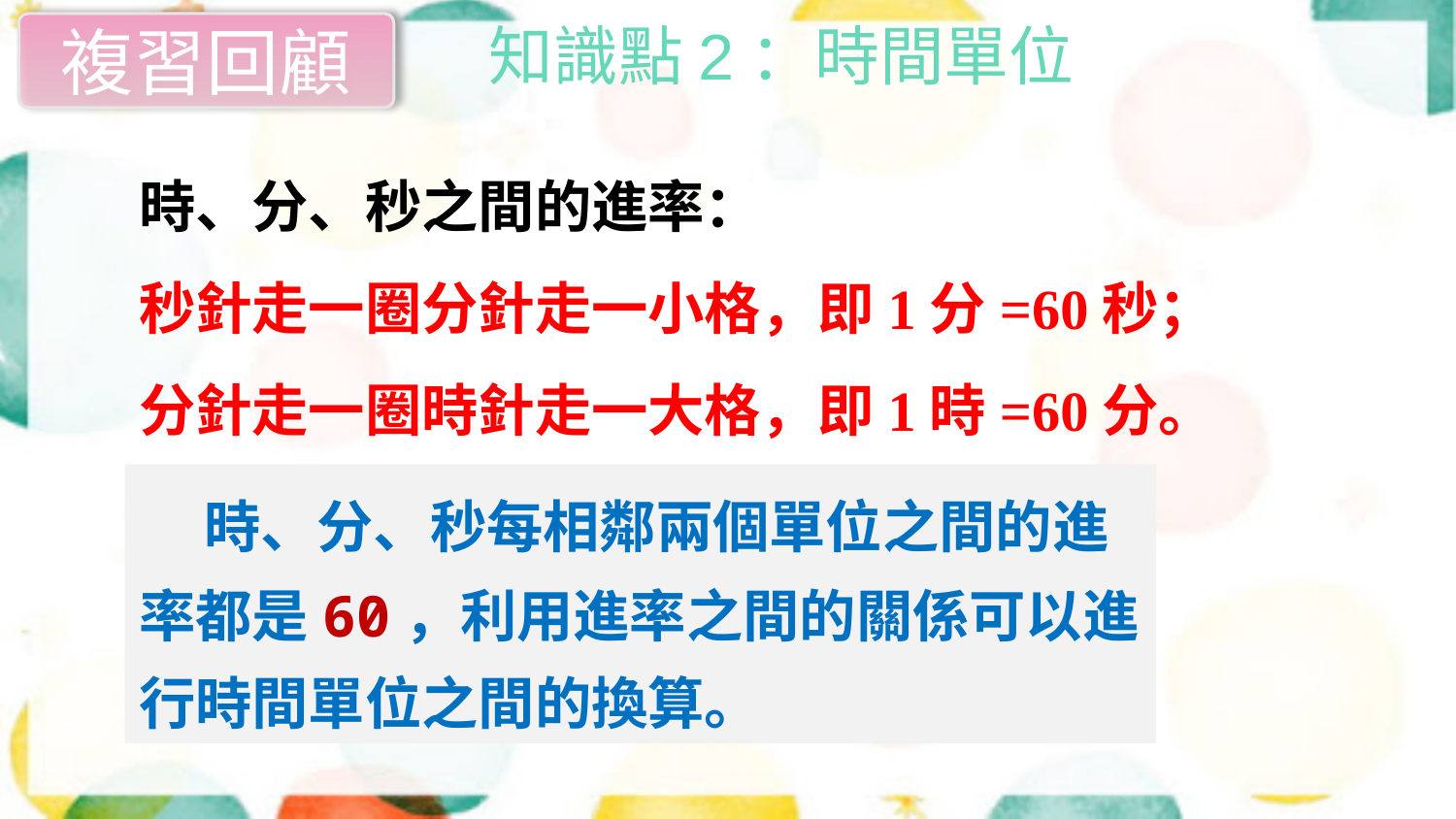

知識點2：時間單位
複習回顧
時、分、秒之間的進率：
秒針走一圈分針走一小格，即1分=60秒；
分針走一圈時針走一大格，即1時=60分。
    時、分、秒每相鄰兩個單位之間的進率都是60，利用進率之間的關係可以進行時間單位之間的換算。